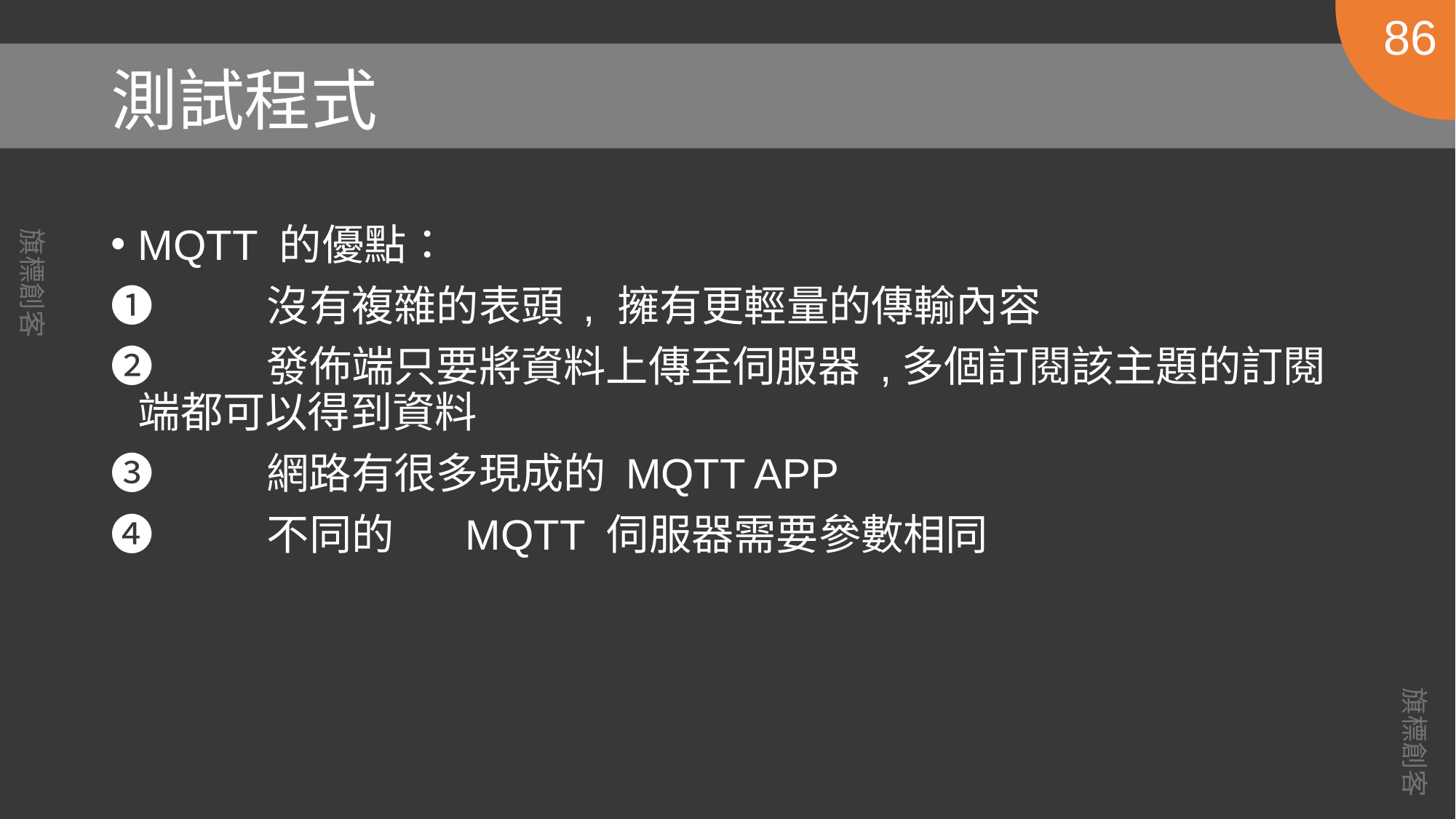

86
# 測試程式
MQTT 的優點：
❶	 沒有複雜的表頭 , 擁有更輕量的傳輸內容
❷	 發佈端只要將資料上傳至伺服器 ,多個訂閱該主題的訂閱端都可以得到資料
❸	 網路有很多現成的 MQTT APP
❹	 不同的	MQTT 伺服器需要參數相同